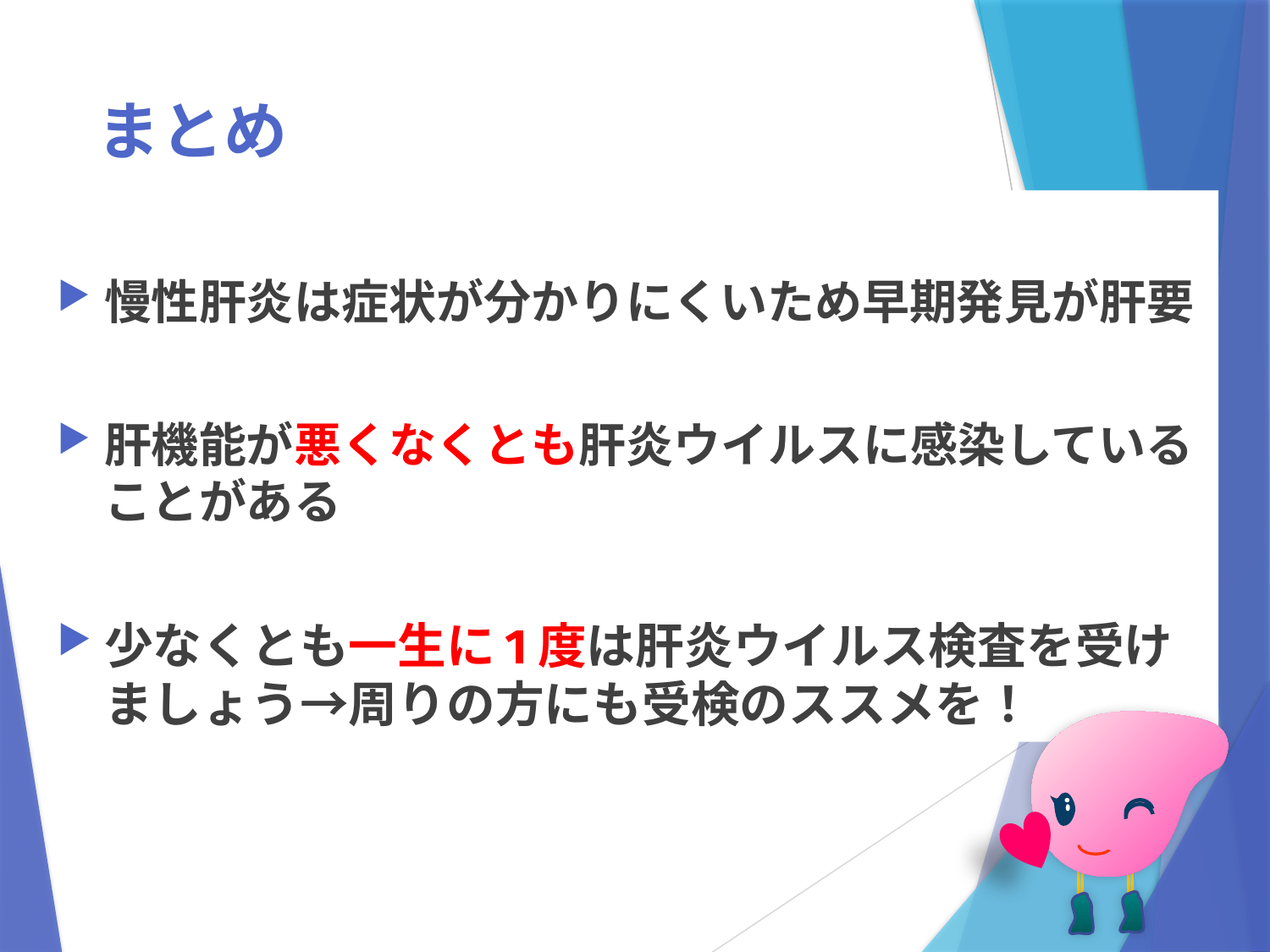

# まとめ

慢性肝炎は症状が分かりにくいため早期発見が肝要

肝機能が悪くなくとも肝炎ウイルスに感染していることがある

少なくとも一生に1度は肝炎ウイルス検査を受けましょう→周りの方にも受検のススメを！